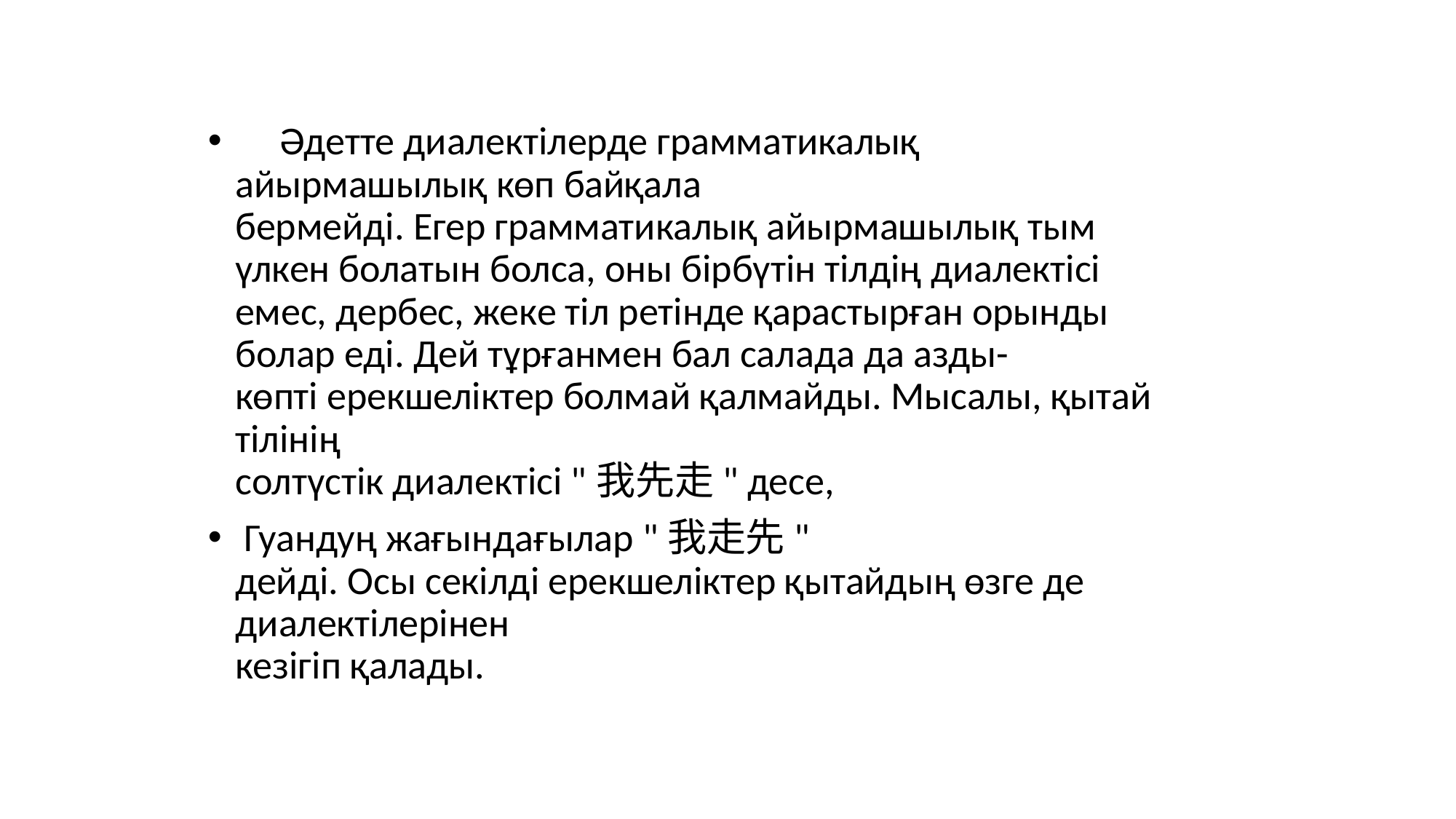

Әдетте диалектілерде грамматикалық айырмашылық көп байқала
бермейді. Егер грамматикалық айырмашылық тым үлкен болатын болса, оны бірбүтін тілдің диалектісі емес, дербес, жеке тіл ретінде қарастырған орынды болар еді. Дей тұрғанмен бал салада да азды-
көпті ерекшеліктер болмай қалмайды. Мысалы, қытай тілінің
солтүстік диалектісі "我先走" десе,
 Гуандуң жағындағылар "我走先"
дейді. Осы секілді ерекшеліктер қытайдың өзге де диалектілерінен
кезігіп қалады.